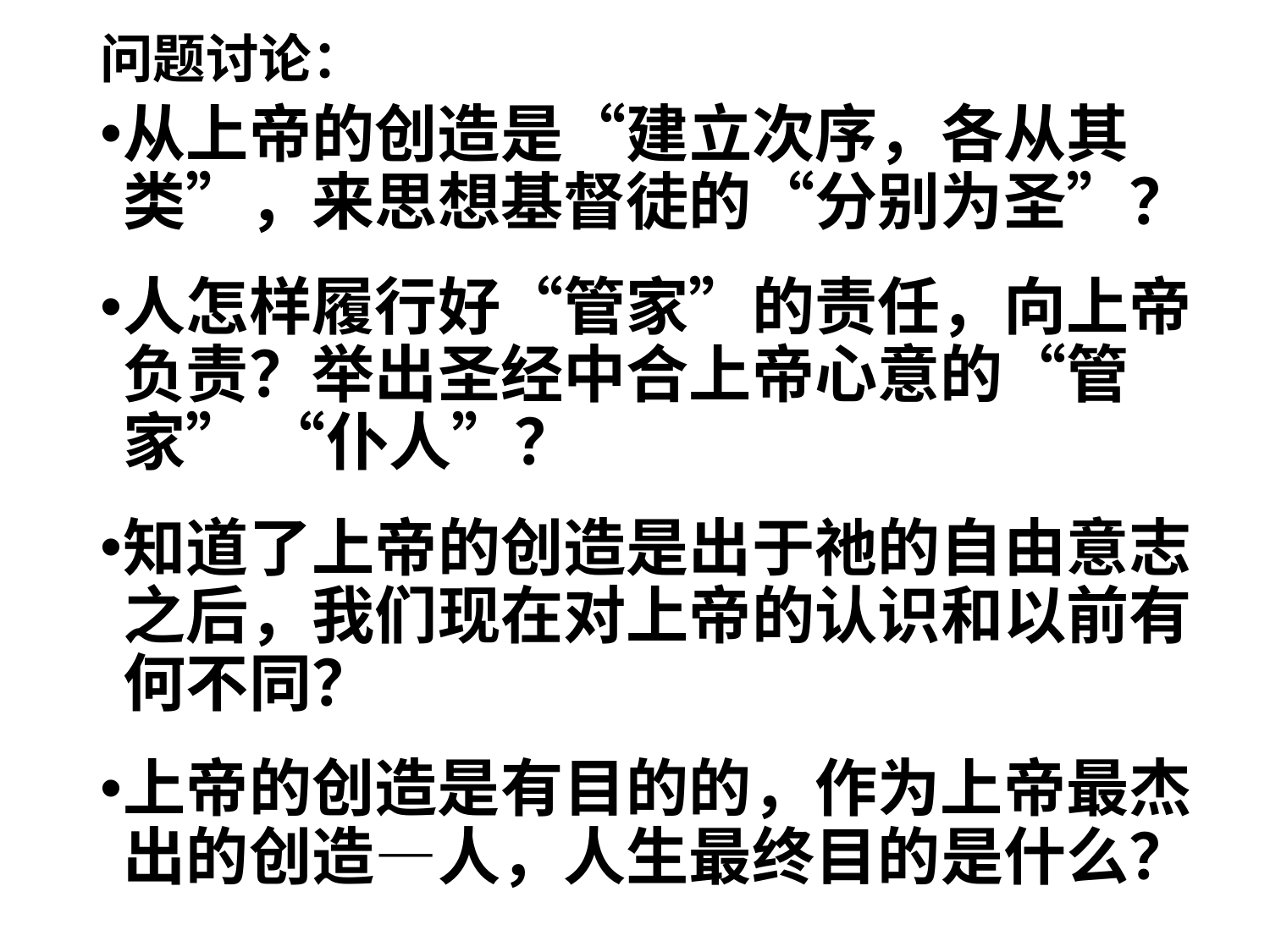

# 问题讨论：
从上帝的创造是“建立次序，各从其类”，来思想基督徒的“分别为圣”？

人怎样履行好“管家”的责任，向上帝负责？举出圣经中合上帝心意的“管家” “仆人”？

知道了上帝的创造是出于祂的自由意志之后，我们现在对上帝的认识和以前有何不同？

上帝的创造是有目的的，作为上帝最杰出的创造—人，人生最终目的是什么？